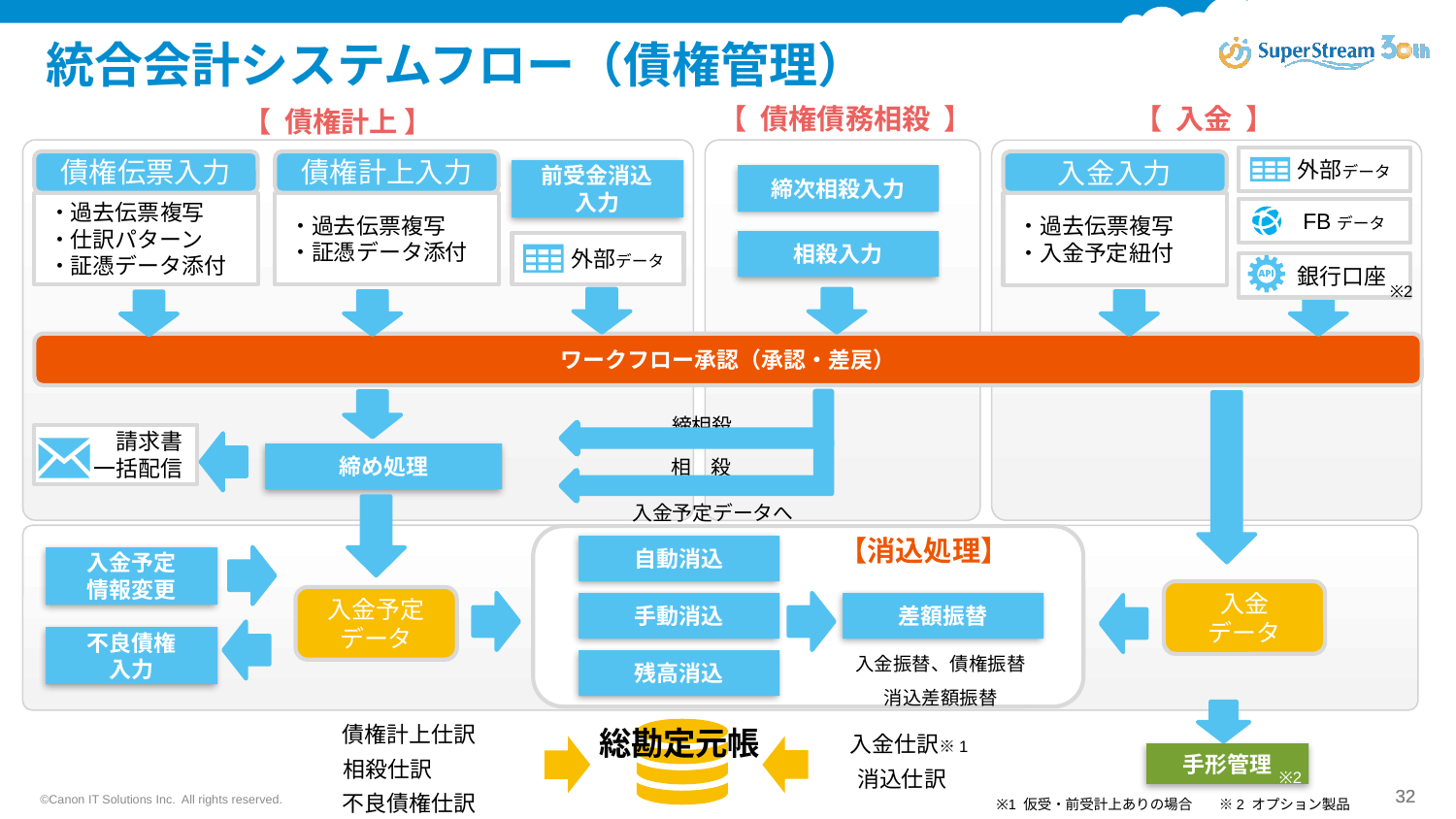

# 統合会計システムフロー（債権管理）
【  債権債務相殺  】
【  入金  】
【  債権計上 】

　　外部データ

債権伝票入力
・過去伝票複写
・仕訳パターン
・証憑データ添付
債権計上入力
・過去伝票複写
・証憑データ添付
入金入力
・過去伝票複写
・入金予定紐付
前受金消込
入力
締次相殺入力
　　FBデータ

相殺入力
　　外部データ

　　銀行口座

※2

ワークフロー承認（承認・差戻）

締相殺

請求書
一括配信

締め処理
相　殺

入金予定データへ

【消込処理】

自動消込
入金予定
情報変更

入金
データ
入金予定データ
手動消込
差額振替

不良債権
入力

入金振替、債権振替
消込差額振替
残高消込
債権計上仕訳
   入金仕訳※1
総勘定元帳

相殺仕訳
消込仕訳
不良債権仕訳

手形管理
※2
©Canon IT Solutions Inc.  All rights reserved.
32
32
※1 仮受・前受計上ありの場合　    ※2 オプション製品